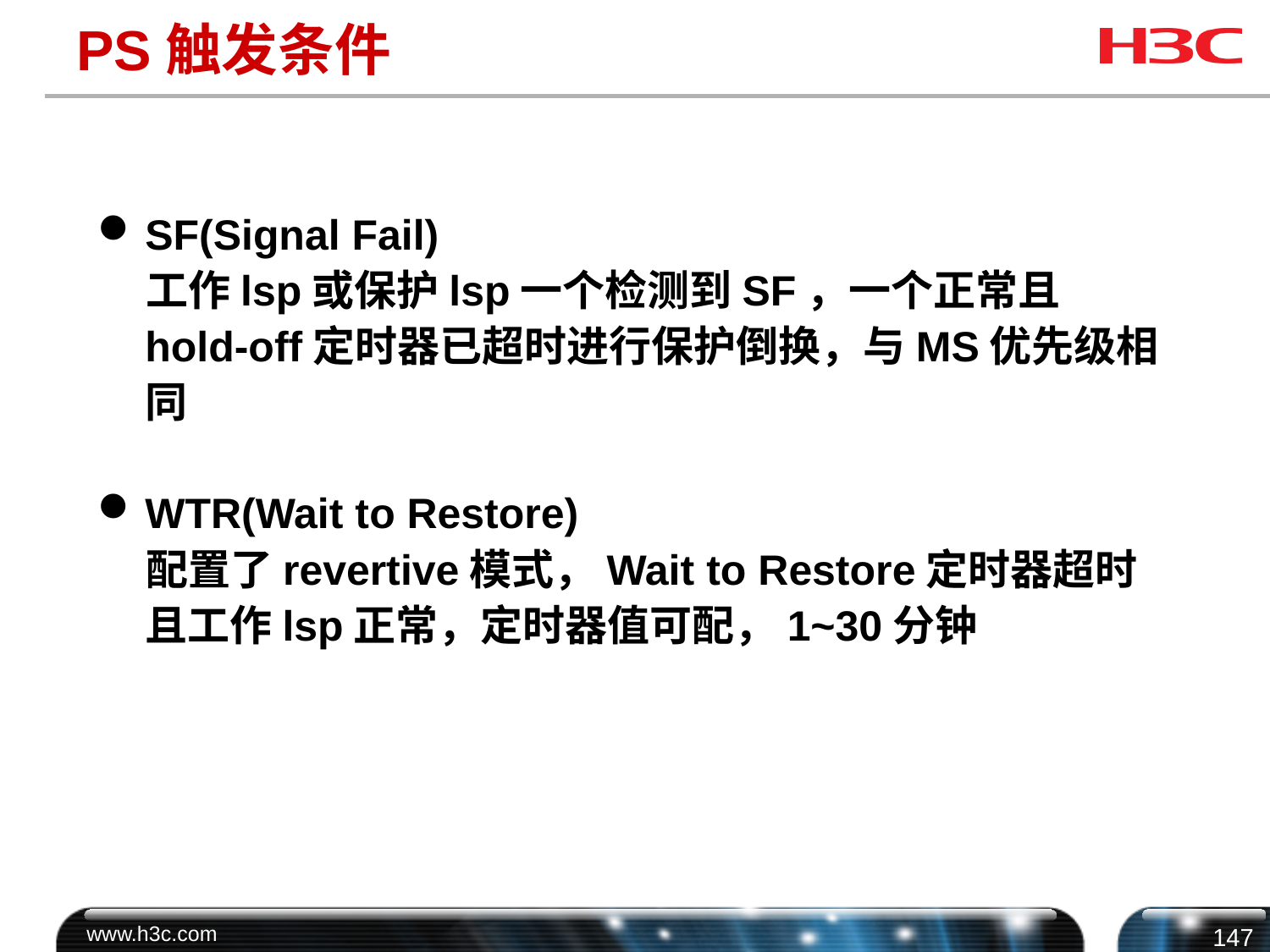

# PS触发条件
SF(Signal Fail)
    工作lsp或保护lsp一个检测到SF，一个正常且hold-off定时器已超时进行保护倒换，与MS优先级相同

WTR(Wait to Restore)
    配置了revertive模式，Wait to Restore定时器超时且工作lsp正常，定时器值可配，1~30分钟